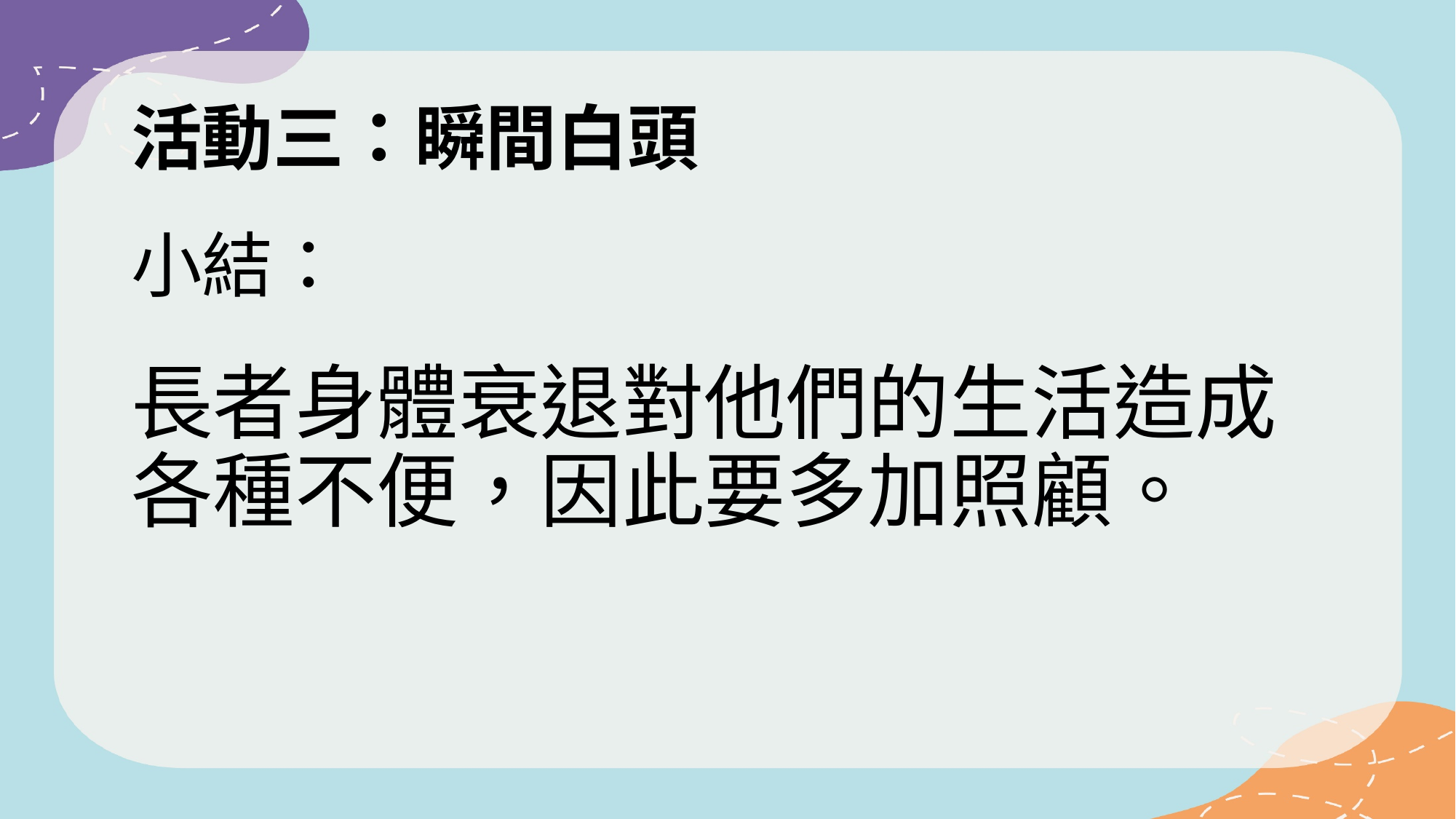

活動三：瞬間白頭
小結：
長者身體衰退對他們的生活造成各種不便，因此要多加照顧。